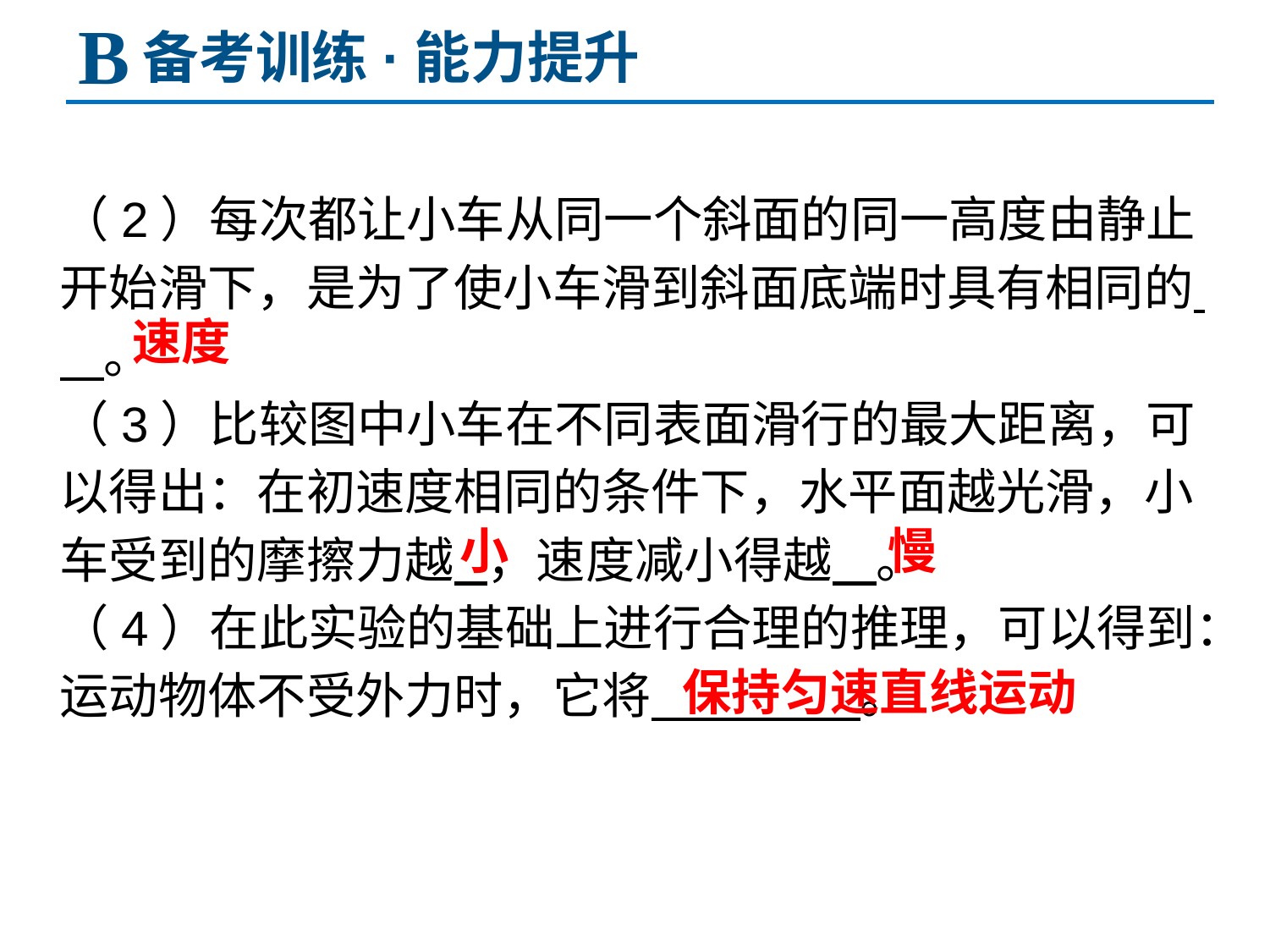

B
备考训练·能力提升
（2）每次都让小车从同一个斜面的同一高度由静止开始滑下，是为了使小车滑到斜面底端时具有相同的      。
（3）比较图中小车在不同表面滑行的最大距离，可以得出：在初速度相同的条件下，水平面越光滑，小车受到的摩擦力越   ，速度减小得越    。
（4）在此实验的基础上进行合理的推理，可以得到：运动物体不受外力时，它将                   。

速度
慢
小
保持匀速直线运动